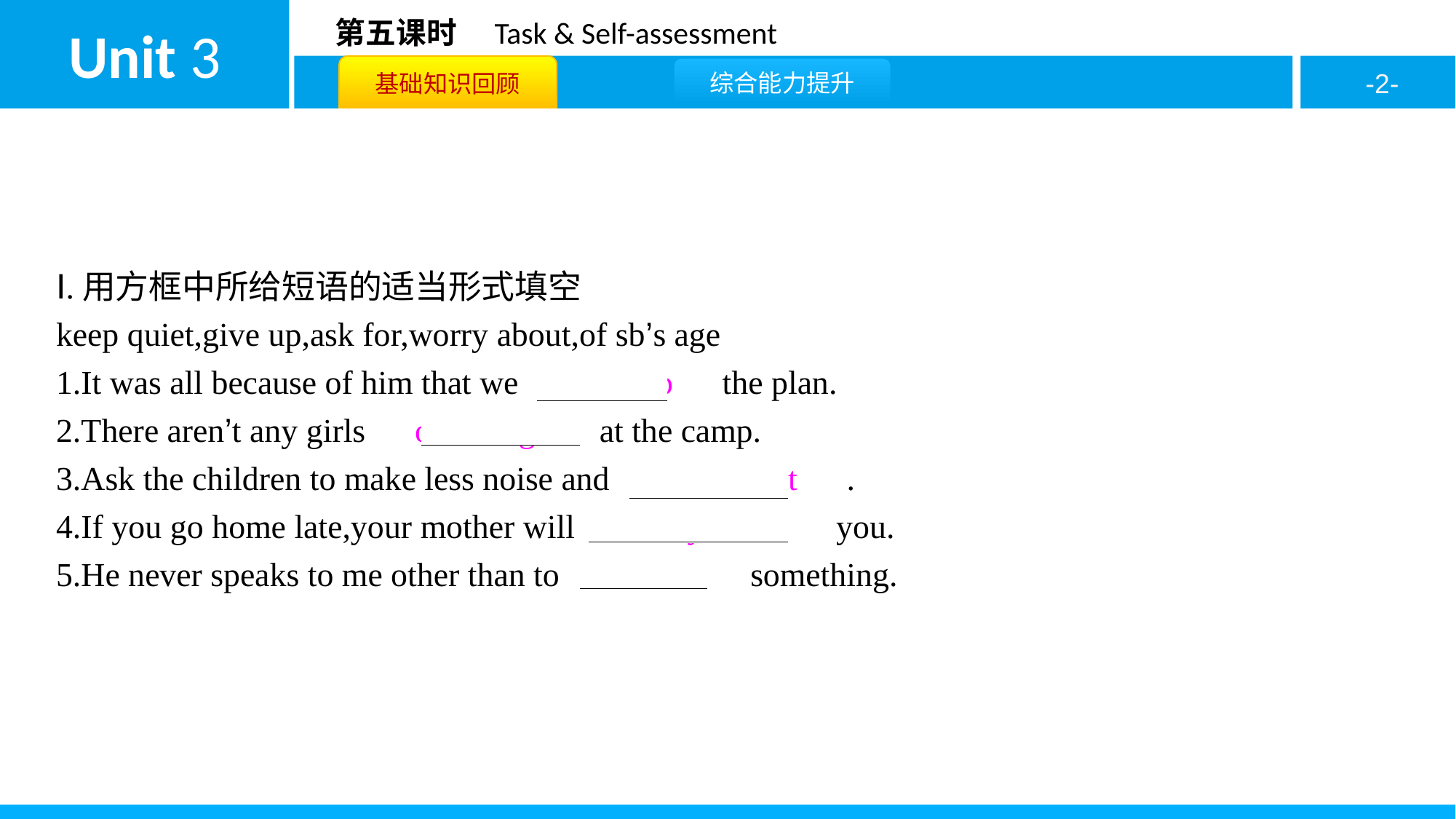

Ⅰ.用方框中所给短语的适当形式填空
keep quiet,give up,ask for,worry about,of sb’s age
1.It was all because of him that we　gave up　the plan.
2.There aren’t any girls　of our age　at the camp.
3.Ask the children to make less noise and　keep quiet　.
4.If you go home late,your mother will　worry about　you.
5.He never speaks to me other than to　ask for　something.